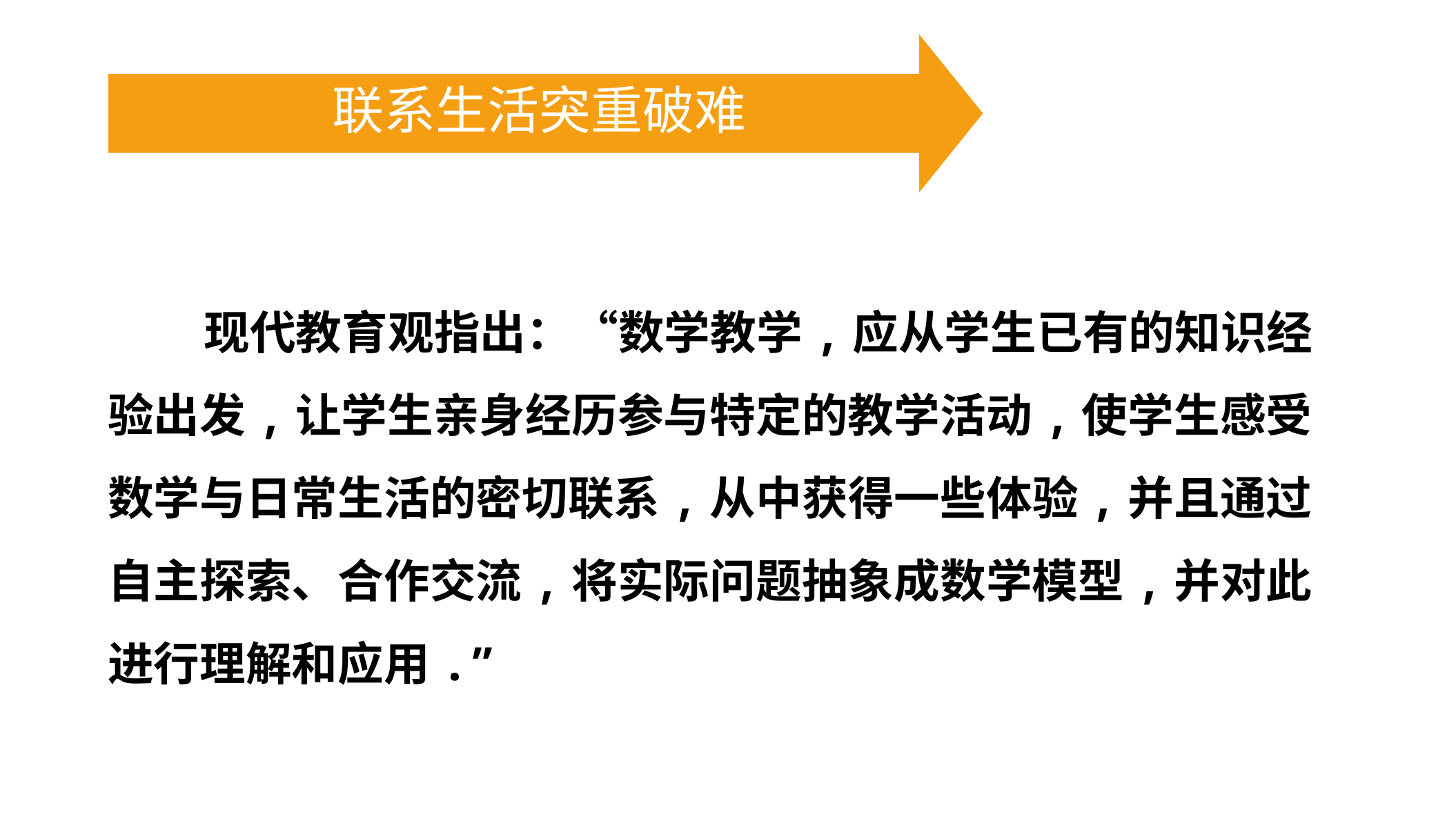

联系生活突重破难
     　　现代教育观指出：“数学教学,应从学生已有的知识经验出发,让学生亲身经历参与特定的教学活动,使学生感受数学与日常生活的密切联系,从中获得一些体验,并且通过自主探索、合作交流,将实际问题抽象成数学模型,并对此进行理解和应用.”